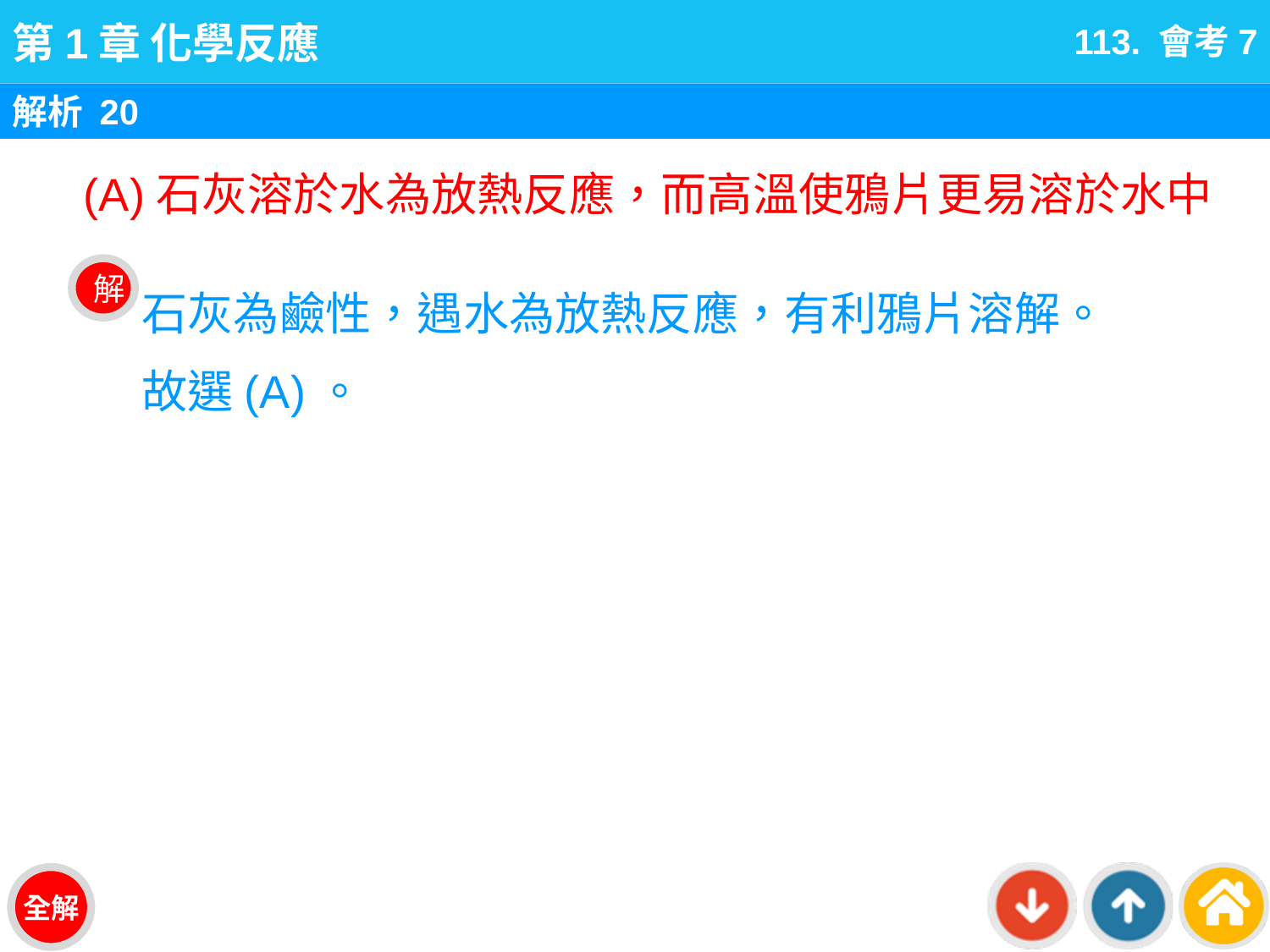

113. 會考7
解析 20
(A)石灰溶於水為放熱反應，而高溫使鴉片更易溶於水中
石灰為鹼性，遇水為放熱反應，有利鴉片溶解。故選(A)。
解
全解